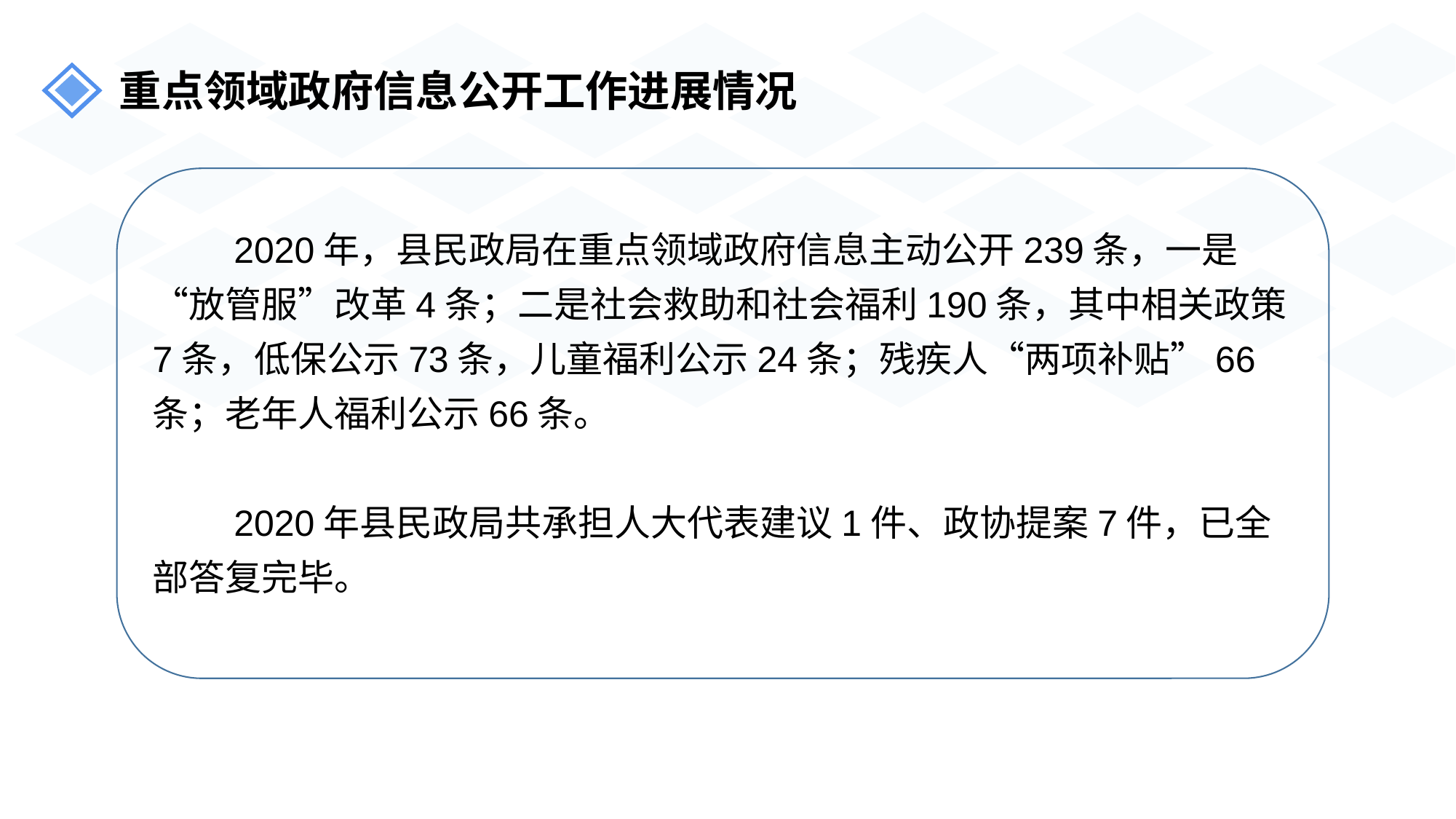

重点领域政府信息公开工作进展情况

        2020年，县民政局在重点领域政府信息主动公开239条，一是“放管服”改革4条；二是社会救助和社会福利190条，其中相关政策7条，低保公示73条，儿童福利公示24条；残疾人“两项补贴”66条；老年人福利公示66条。

        2020年县民政局共承担人大代表建议1件、政协提案7件，已全部答复完毕。